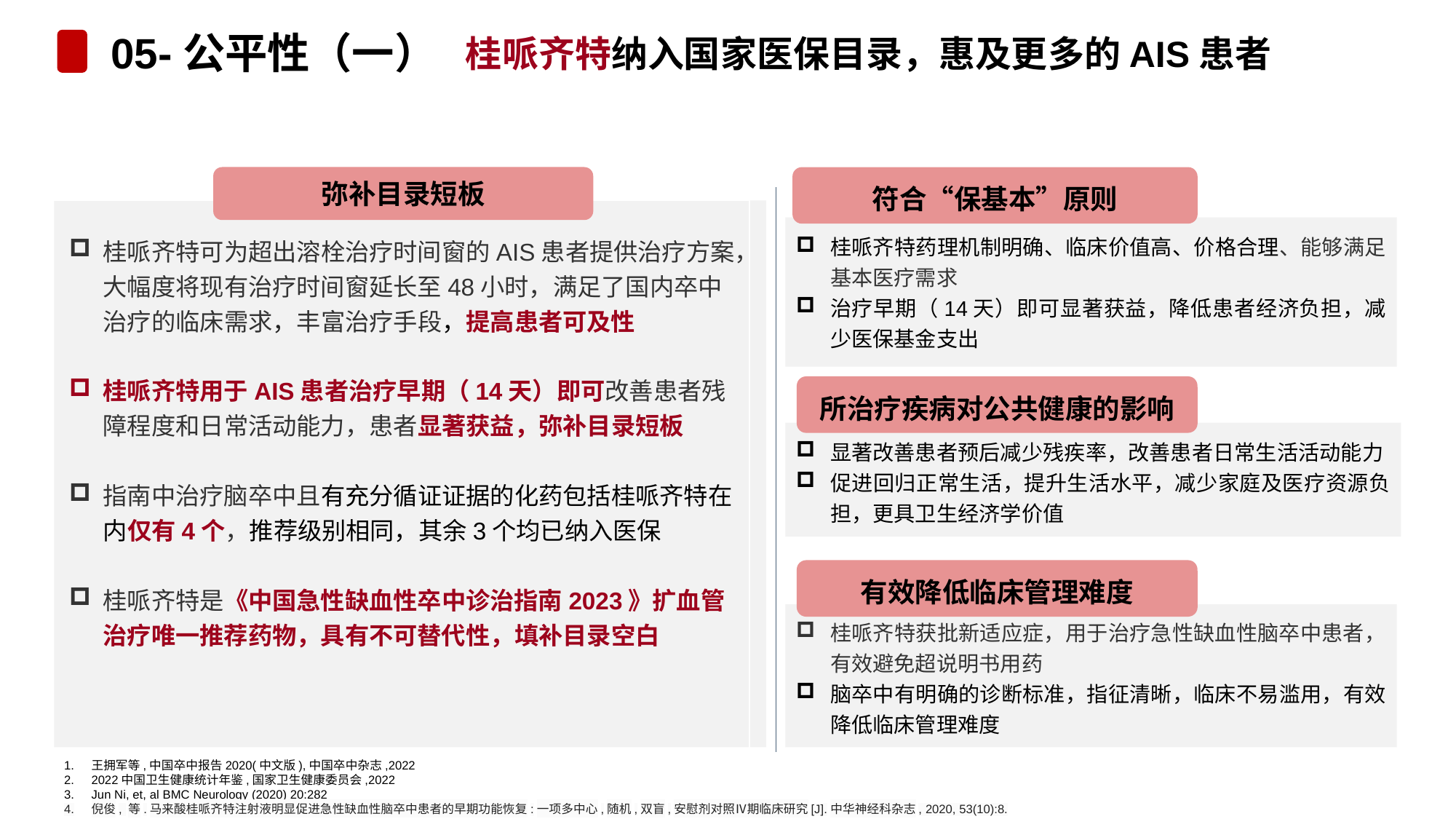

# 05-公平性（一）
桂哌齐特纳入国家医保目录，惠及更多的AIS患者

弥补目录短板
符合“保基本”原则

桂哌齐特药理机制明确、临床价值高、价格合理、能够满足基本医疗需求
治疗早期（14天）即可显著获益，降低患者经济负担，减少医保基金支出

桂哌齐特可为超出溶栓治疗时间窗的AIS患者提供治疗方案，大幅度将现有治疗时间窗延长至48小时，满足了国内卒中治疗的临床需求，丰富治疗手段，提高患者可及性

桂哌齐特用于AIS患者治疗早期（14天）即可改善患者残障程度和日常活动能力，患者显著获益，弥补目录短板

指南中治疗脑卒中且有充分循证证据的化药包括桂哌齐特在内仅有4个，推荐级别相同，其余3个均已纳入医保

桂哌齐特是《中国急性缺血性卒中诊治指南2023》扩血管治疗唯一推荐药物，具有不可替代性，填补目录空白
所治疗疾病对公共健康的影响
显著改善患者预后减少残疾率，改善患者日常生活活动能力
促进回归正常生活，提升生活水平，减少家庭及医疗资源负担，更具卫生经济学价值
有效降低临床管理难度
桂哌齐特获批新适应症，用于治疗急性缺血性脑卒中患者，有效避免超说明书用药
脑卒中有明确的诊断标准，指征清晰，临床不易滥用，有效降低临床管理难度
王拥军等,中国卒中报告2020(中文版),中国卒中杂志,2022
2022中国卫生健康统计年鉴,国家卫生健康委员会,2022
Jun Ni, et, al BMC Neurology (2020) 20:282
倪俊, 等.马来酸桂哌齐特注射液明显促进急性缺血性脑卒中患者的早期功能恢复:一项多中心,随机,双盲,安慰剂对照Ⅳ期临床研究[J].中华神经科杂志, 2020, 53(10):8.